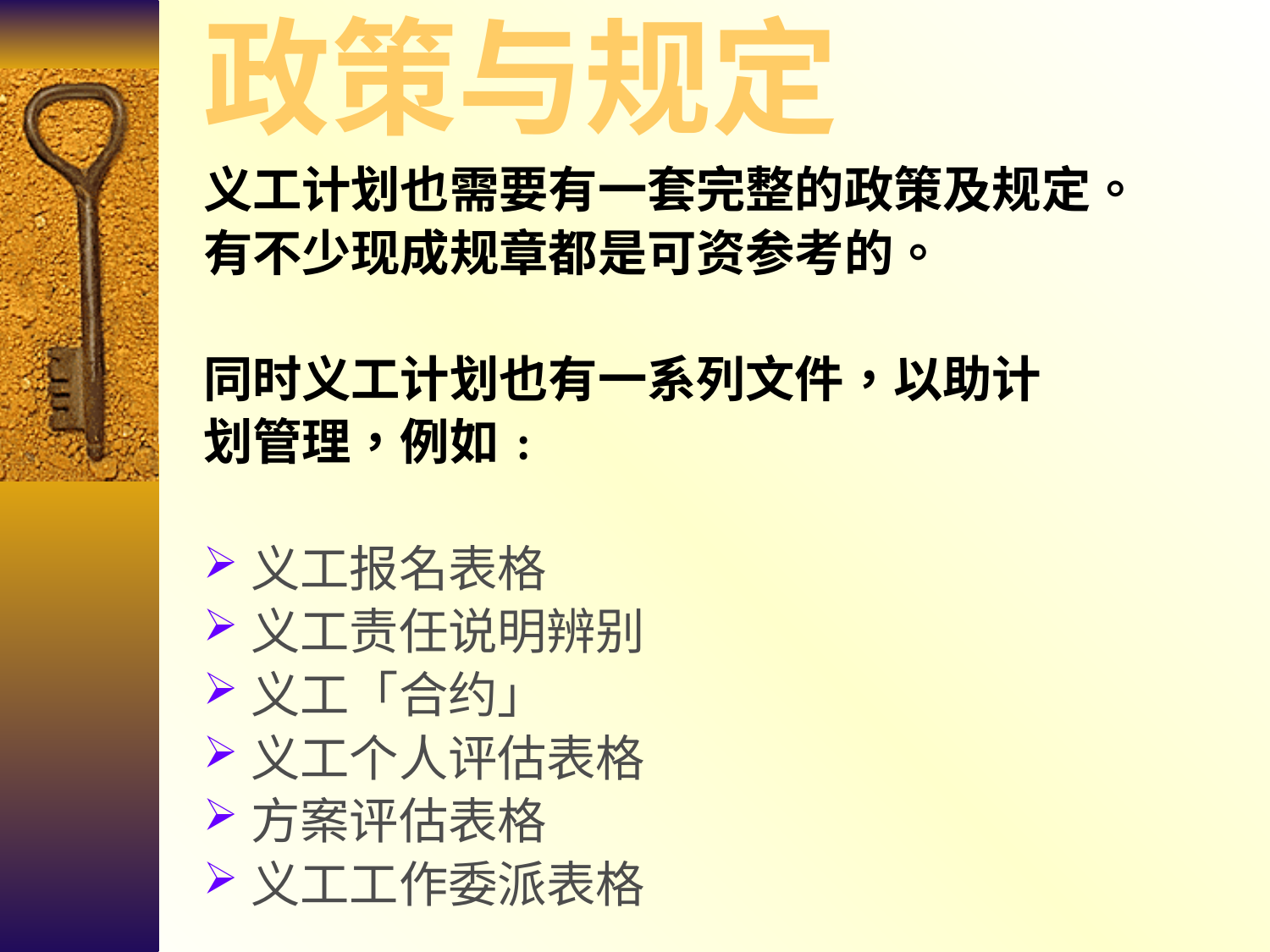

# 政策与规定
义工计划也需要有一套完整的政策及规定。
有不少现成规章都是可资参考的。

同时义工计划也有一系列文件，以助计
划管理，例如﹕

义工报名表格
义工责任说明辨别
义工「合约」
义工个人评估表格
方案评估表格
义工工作委派表格